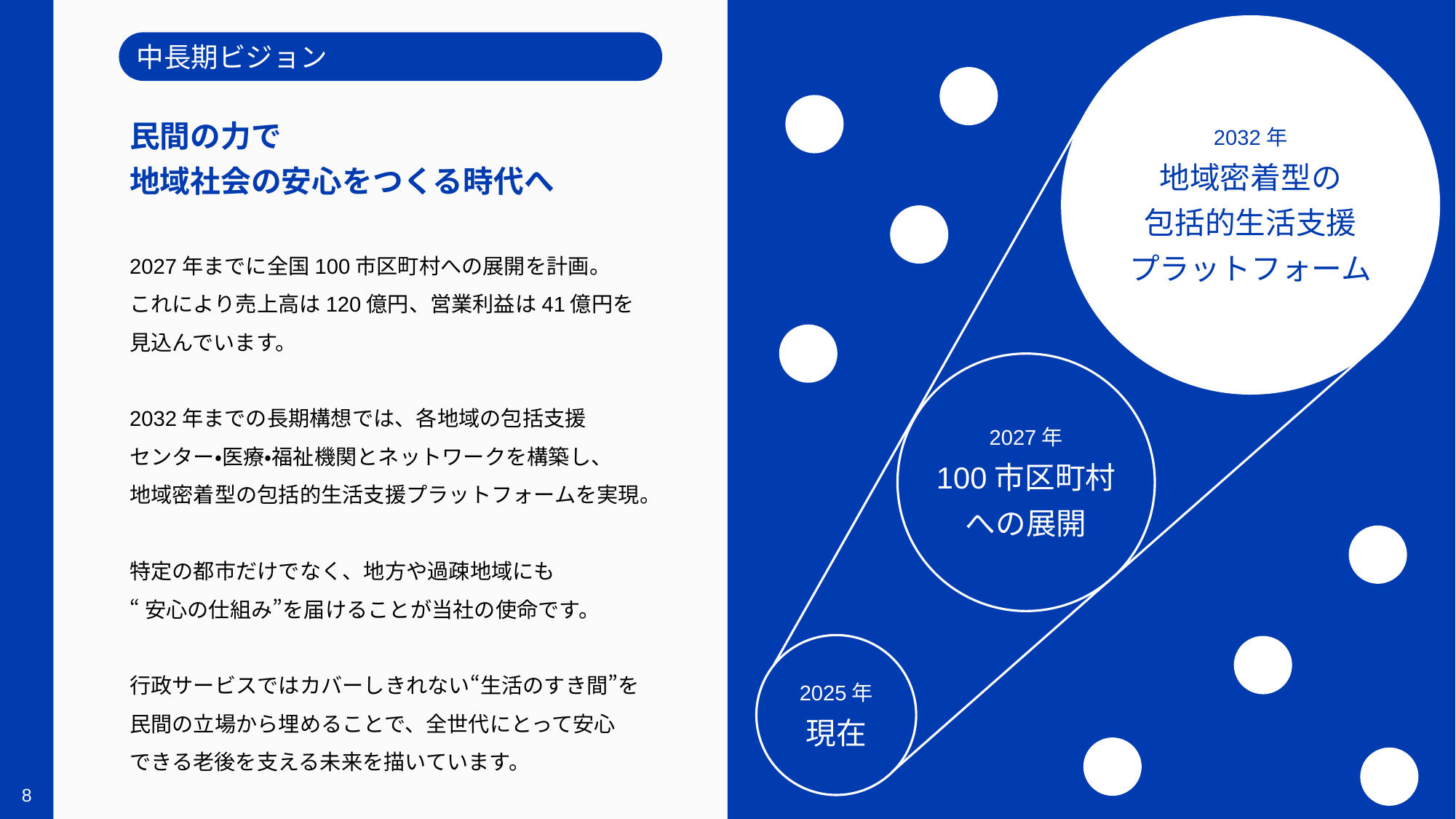

2032年
地域密着型の
包括的生活支援
プラットフォーム
2027年
100市区町村
への展開
2025年
現在
中長期ビジョン

民間の力で
地域社会の安心をつくる時代へ

2027年までに全国100市区町村への展開を計画。
これにより売上高は120億円、営業利益は41億円を
見込んでいます。

2032年までの長期構想では、各地域の包括支援
センター・医療・福祉機関とネットワークを構築し、
地域密着型の包括的生活支援プラットフォームを実現。

特定の都市だけでなく、地方や過疎地域にも
“安心の仕組み”を届けることが当社の使命です。

行政サービスではカバーしきれない“生活のすき間”を
民間の立場から埋めることで、全世代にとって安心
できる老後を支える未来を描いています。

8